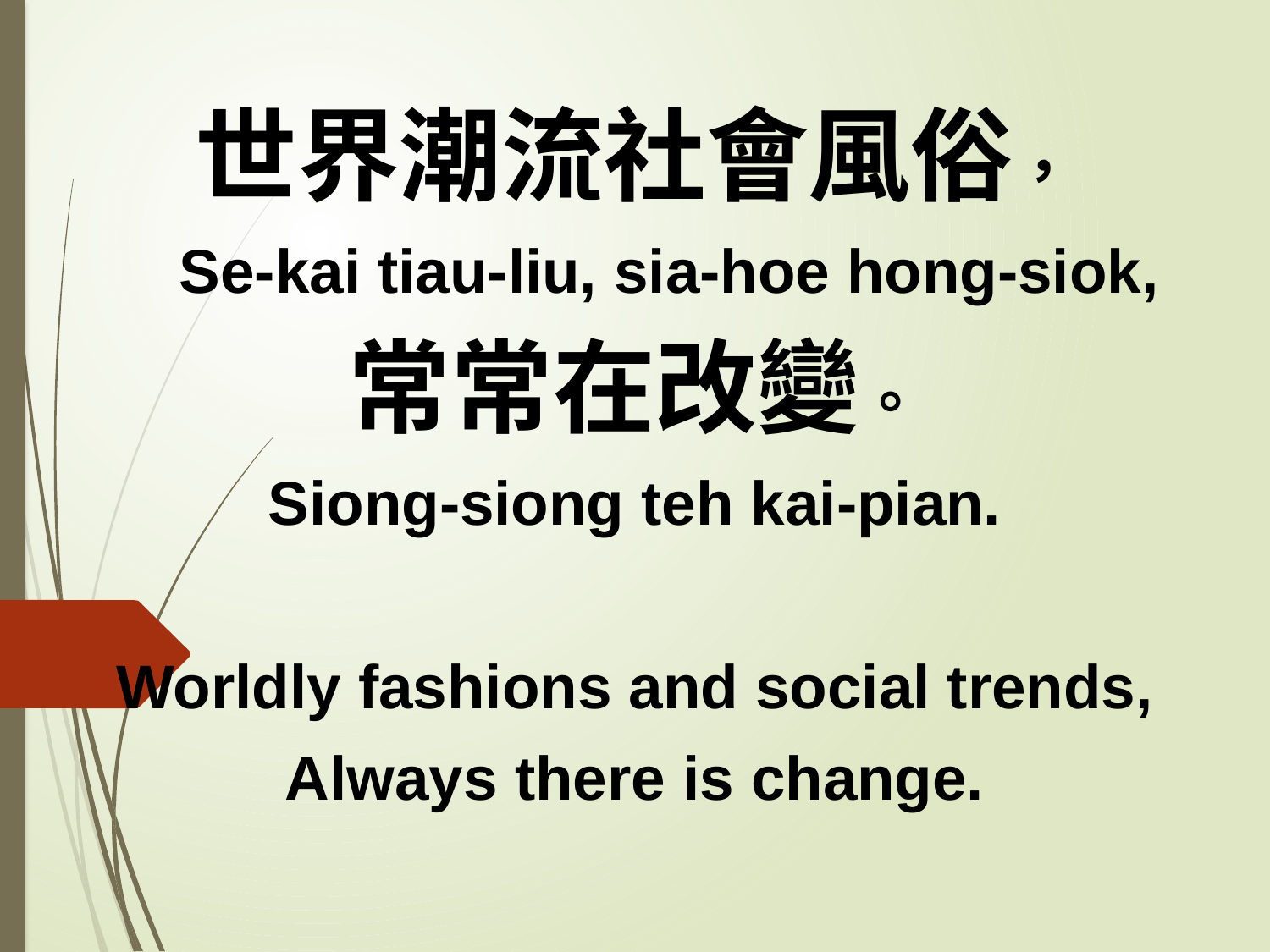

世界潮流社會風俗，
    Se-kai tiau-liu, sia-hoe hong-siok,
常常在改變。
Siong-siong teh kai-pian.

Worldly fashions and social trends,
Always there is change.